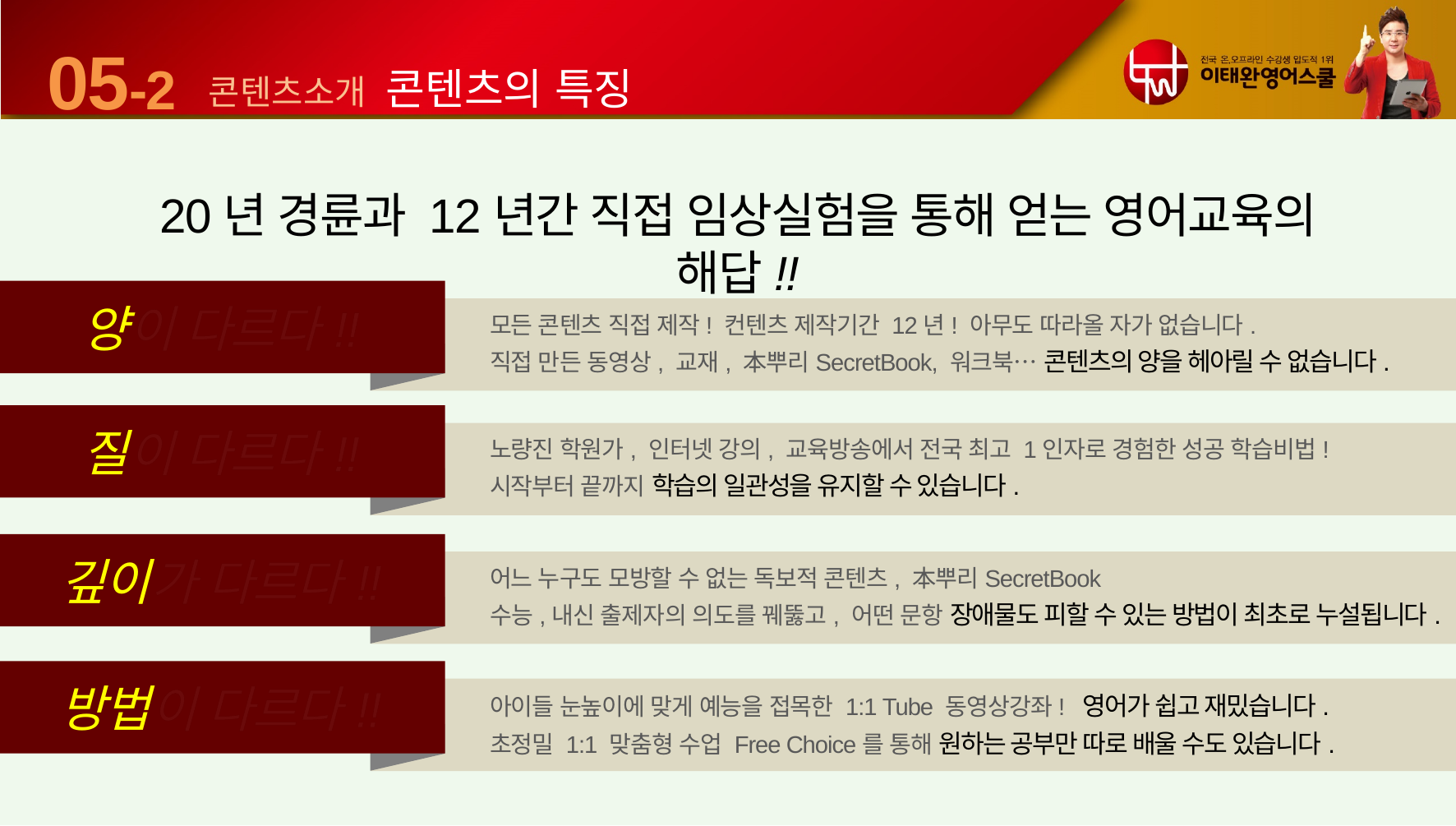

05-2
콘텐츠소개  콘텐츠의 특징
20년 경륜과 12년간 직접 임상실험을 통해 얻는 영어교육의 해답!!
양이 다르다 !!

모든 콘텐츠 직접 제작! 컨텐츠 제작기간 12년! 아무도 따라올 자가 없습니다.
직접 만든 동영상, 교재, 本뿌리SecretBook, 워크북… 콘텐츠의 양을 헤아릴 수 없습니다.
질이 다르다 !!

노량진 학원가, 인터넷 강의, 교육방송에서 전국 최고 1인자로 경험한 성공 학습비법!
시작부터 끝까지 학습의 일관성을 유지할 수 있습니다.
깊이가 다르다 !!

어느 누구도 모방할 수 없는 독보적 콘텐츠, 本뿌리SecretBook
수능,내신 출제자의 의도를 꿰뚫고, 어떤 문항 장애물도 피할 수 있는 방법이 최초로 누설됩니다.
방법이 다르다 !!

아이들 눈높이에 맞게 예능을 접목한 1:1 Tube 동영상강좌!  영어가 쉽고 재밌습니다.
초정밀 1:1 맞춤형 수업 Free Choice를 통해 원하는 공부만 따로 배울 수도 있습니다.